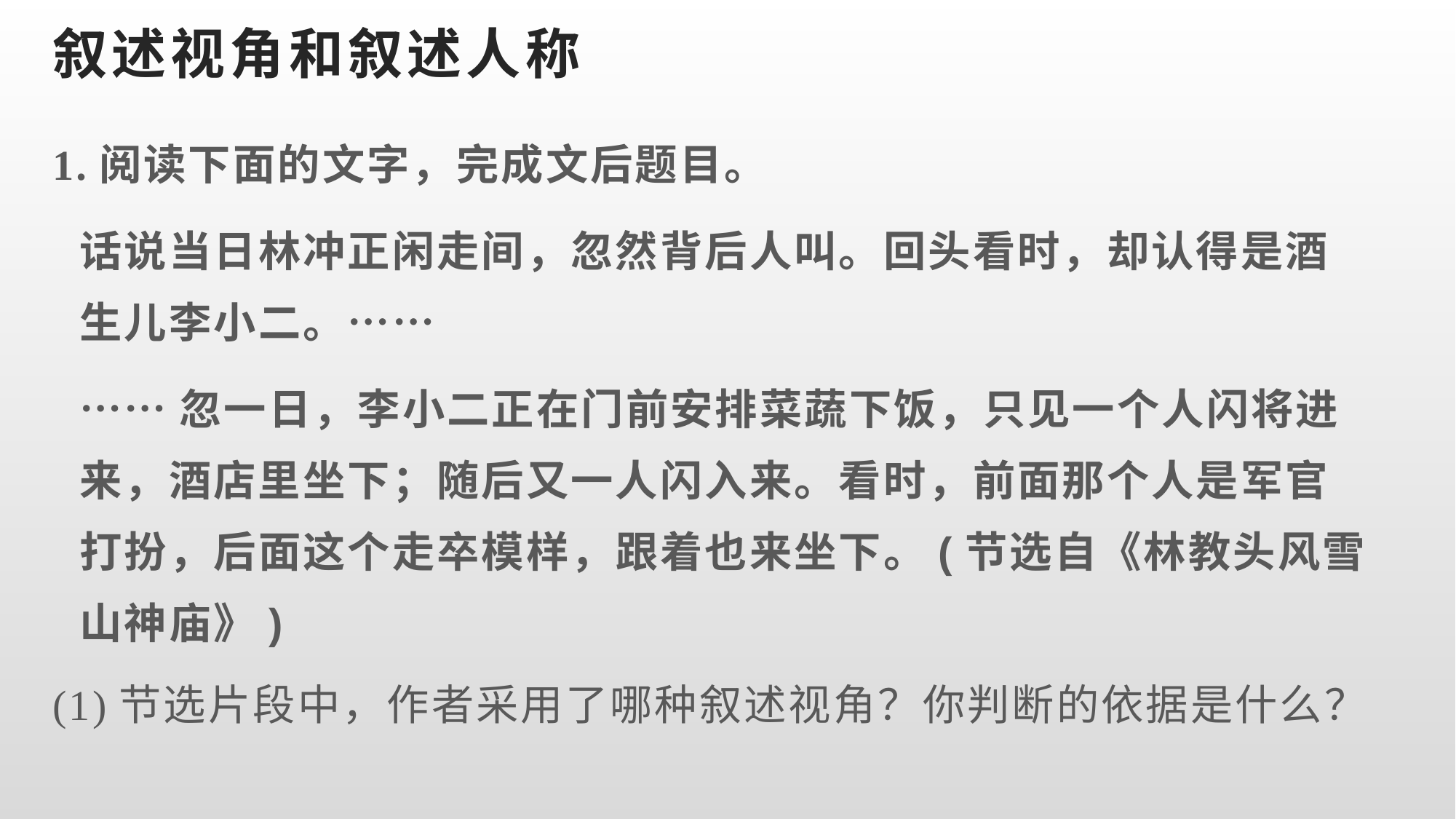

# 叙述视角和叙述人称
1.阅读下面的文字，完成文后题目。
话说当日林冲正闲走间，忽然背后人叫。回头看时，却认得是酒生儿李小二。……
……忽一日，李小二正在门前安排菜蔬下饭，只见一个人闪将进来，酒店里坐下；随后又一人闪入来。看时，前面那个人是军官打扮，后面这个走卒模样，跟着也来坐下。(节选自《林教头风雪山神庙》)
(1)节选片段中，作者采用了哪种叙述视角？你判断的依据是什么？